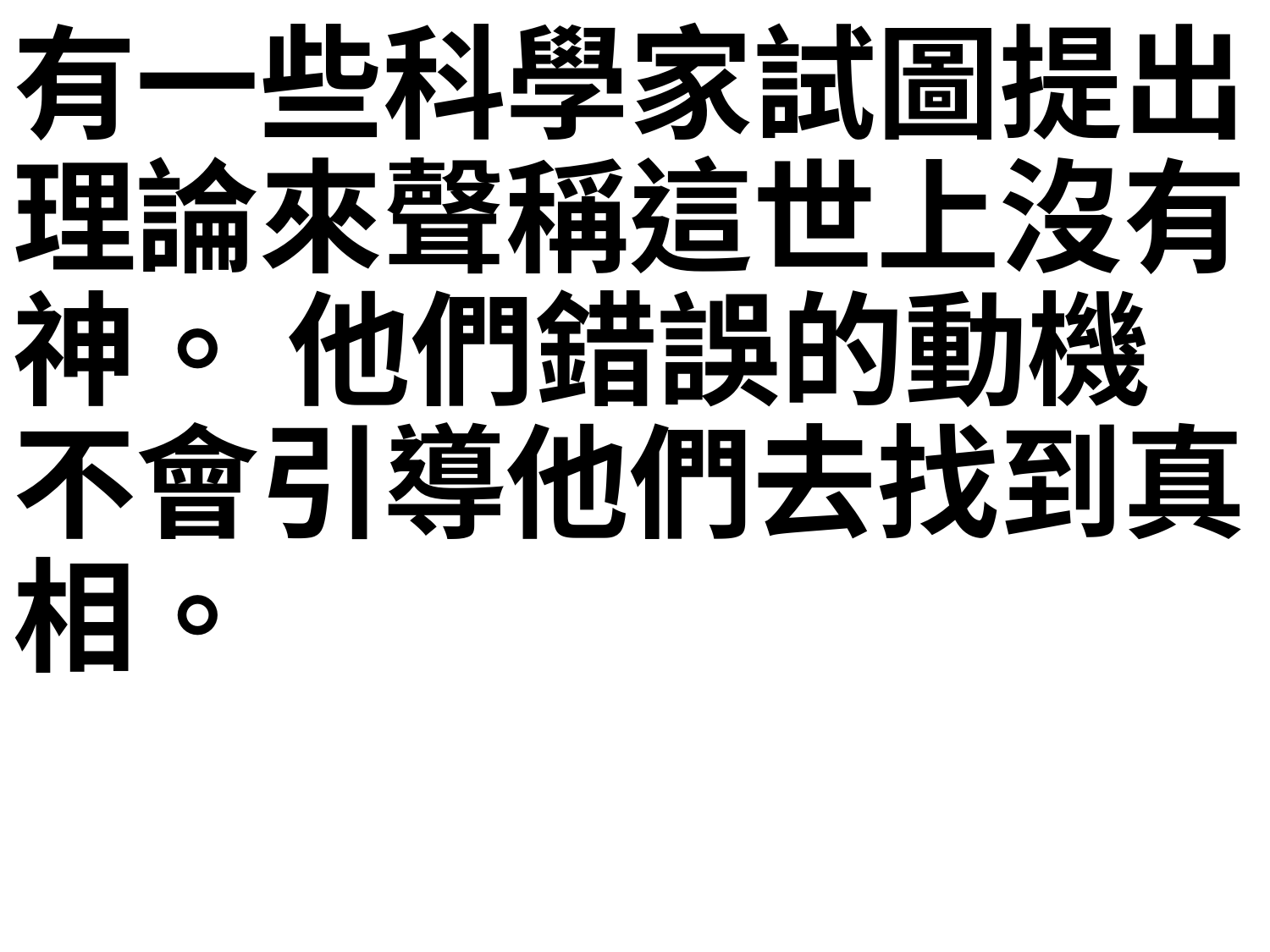

有一些科學家試圖提出理論來聲稱這世上沒有神。 他們錯誤的動機不會引導他們去找到真相。